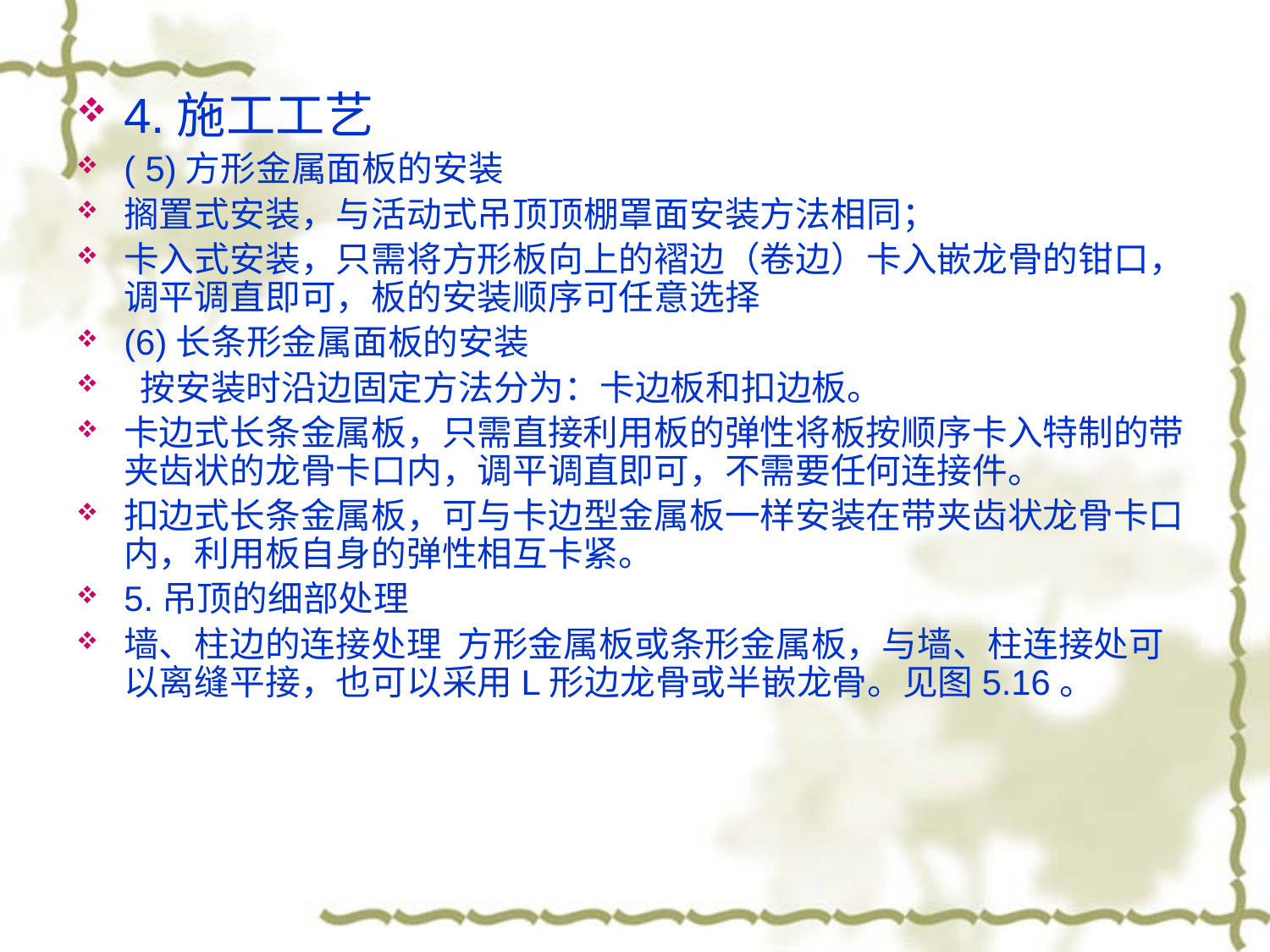

4.施工工艺
( 5)方形金属面板的安装
搁置式安装，与活动式吊顶顶棚罩面安装方法相同；
卡入式安装，只需将方形板向上的褶边（卷边）卡入嵌龙骨的钳口，调平调直即可，板的安装顺序可任意选择
(6)长条形金属面板的安装
 按安装时沿边固定方法分为：卡边板和扣边板。
卡边式长条金属板，只需直接利用板的弹性将板按顺序卡入特制的带夹齿状的龙骨卡口内，调平调直即可，不需要任何连接件。
扣边式长条金属板，可与卡边型金属板一样安装在带夹齿状龙骨卡口内，利用板自身的弹性相互卡紧。
5.吊顶的细部处理
墙、柱边的连接处理  方形金属板或条形金属板，与墙、柱连接处可以离缝平接，也可以采用L形边龙骨或半嵌龙骨。见图5.16。